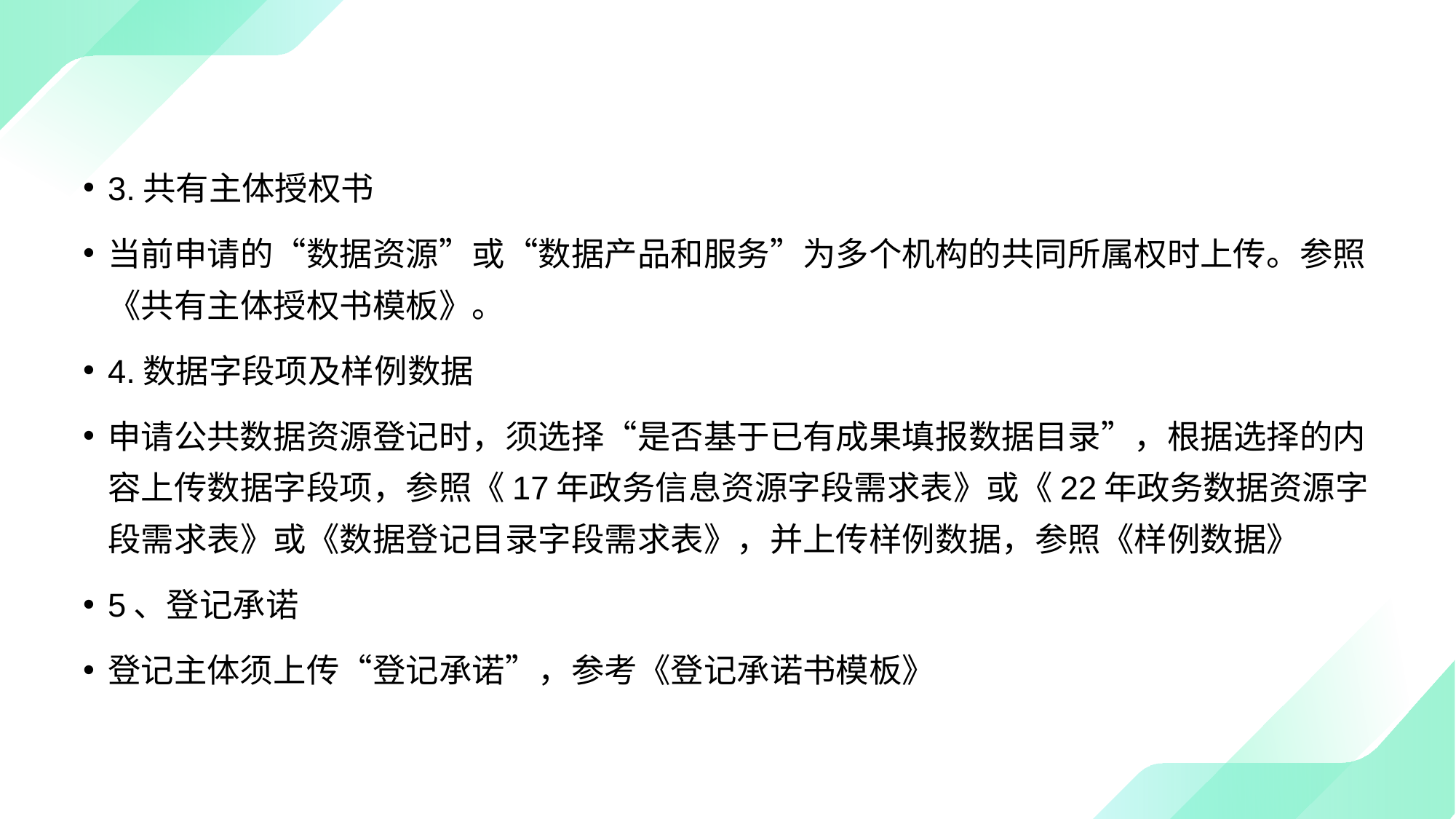

3.共有主体授权书
当前申请的“数据资源”或“数据产品和服务”为多个机构的共同所属权时上传。参照《共有主体授权书模板》。
4.数据字段项及样例数据
申请公共数据资源登记时，须选择“是否基于已有成果填报数据目录”，根据选择的内容上传数据字段项，参照《17年政务信息资源字段需求表》或《22年政务数据资源字段需求表》或《数据登记目录字段需求表》，并上传样例数据，参照《样例数据》
5、登记承诺
登记主体须上传“登记承诺”，参考《登记承诺书模板》